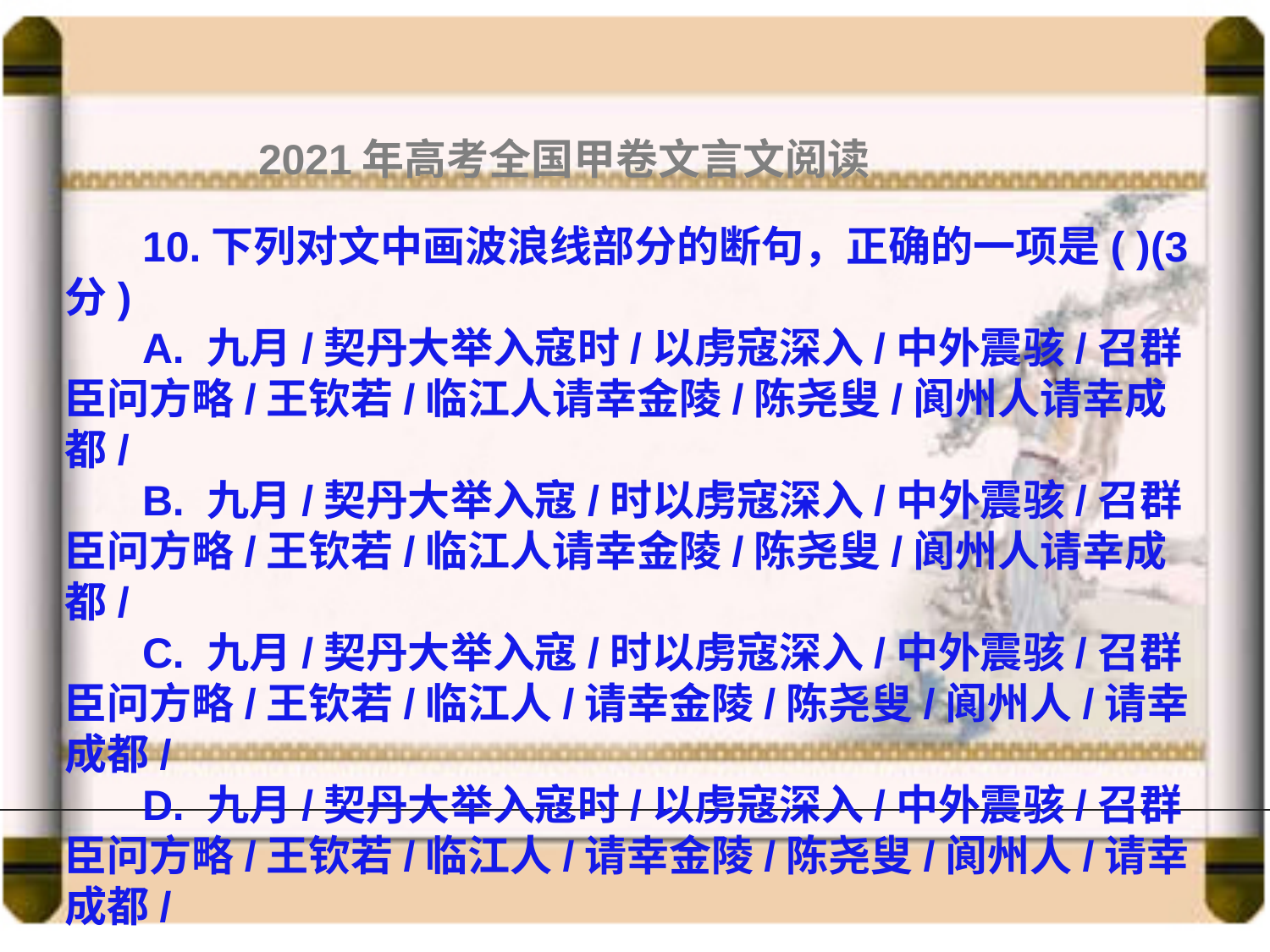

2021年高考全国甲卷文言文阅读

10.下列对文中画波浪线部分的断句，正确的一项是( )(3 分)
A. 九月/契丹大举入寇时/以虏寇深入/中外震骇/召群臣问方略/王钦若/临江人请幸金陵/陈尧叟/阆州人请幸成都/
B. 九月/契丹大举入寇/时以虏寇深入/中外震骇/召群臣问方略/王钦若/临江人请幸金陵/陈尧叟/阆州人请幸成都/
C. 九月/契丹大举入寇/时以虏寇深入/中外震骇/召群臣问方略/王钦若/临江人/请幸金陵/陈尧叟/阆州人/请幸成都/
D. 九月/契丹大举入寇时/以虏寇深入/中外震骇/召群臣问方略/王钦若/临江人/请幸金陵/陈尧叟/阆州人/请幸成都/
19